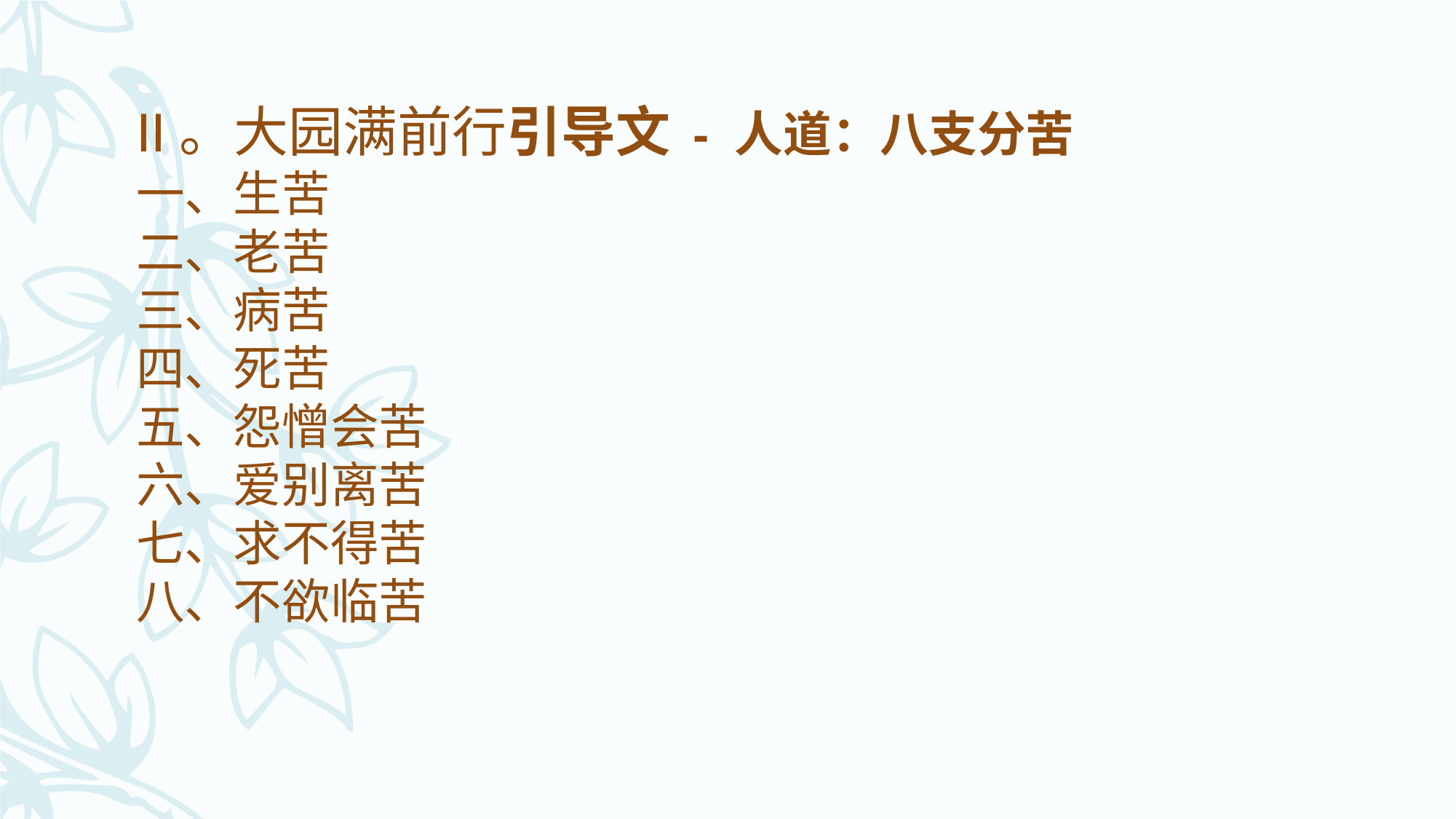

II。大园满前行引导文 - 人道：八支分苦
一、生苦
二、老苦
三、病苦
四、死苦
五、怨憎会苦
六、爱别离苦
七、求不得苦
八、不欲临苦